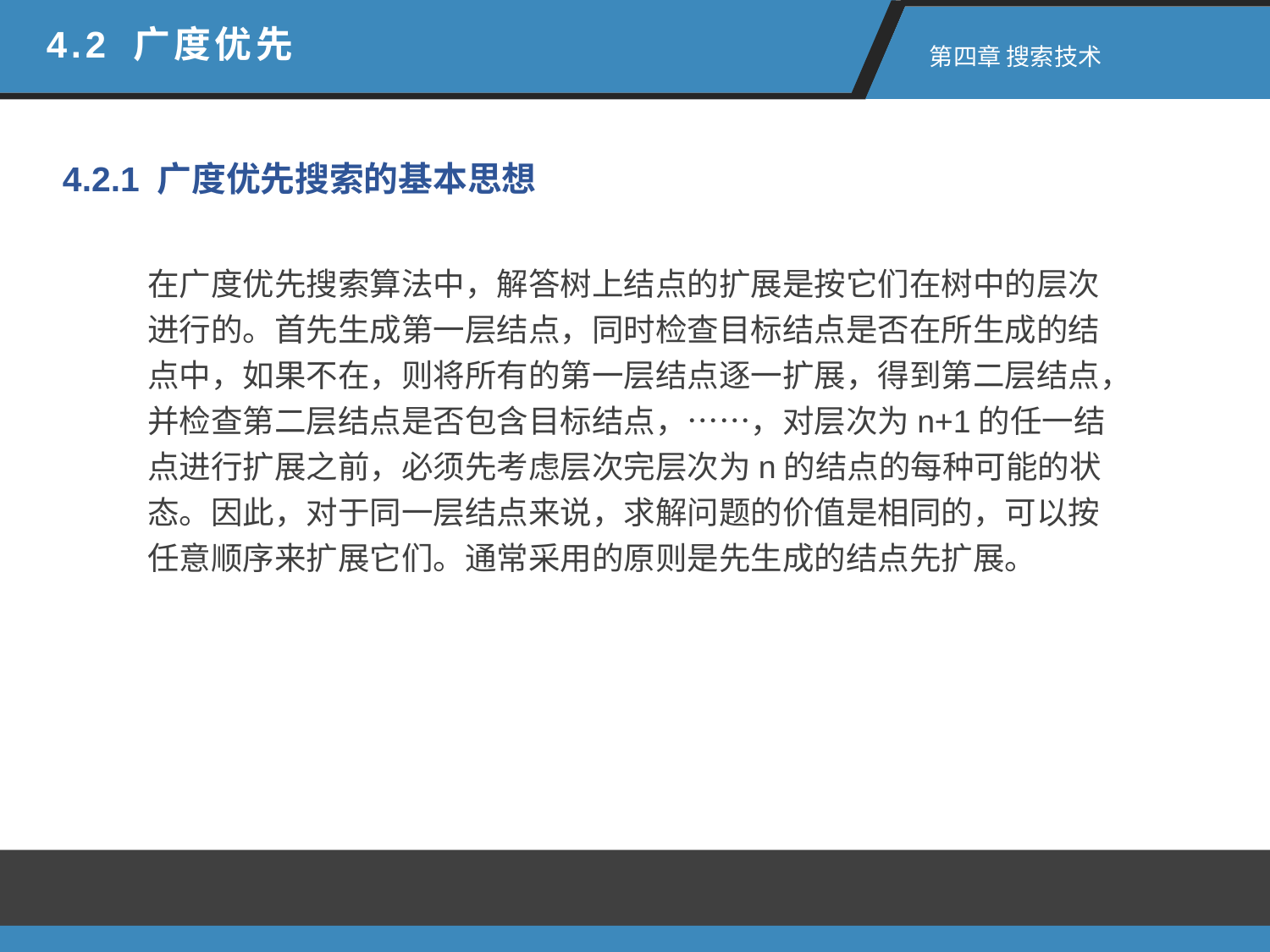

4.2 广度优先
 第四章 搜索技术
4.2.1 广度优先搜索的基本思想
在广度优先搜索算法中，解答树上结点的扩展是按它们在树中的层次进行的。首先生成第一层结点，同时检查目标结点是否在所生成的结点中，如果不在，则将所有的第一层结点逐一扩展，得到第二层结点，并检查第二层结点是否包含目标结点，……，对层次为n+1的任一结点进行扩展之前，必须先考虑层次完层次为n的结点的每种可能的状态。因此，对于同一层结点来说，求解问题的价值是相同的，可以按任意顺序来扩展它们。通常采用的原则是先生成的结点先扩展。